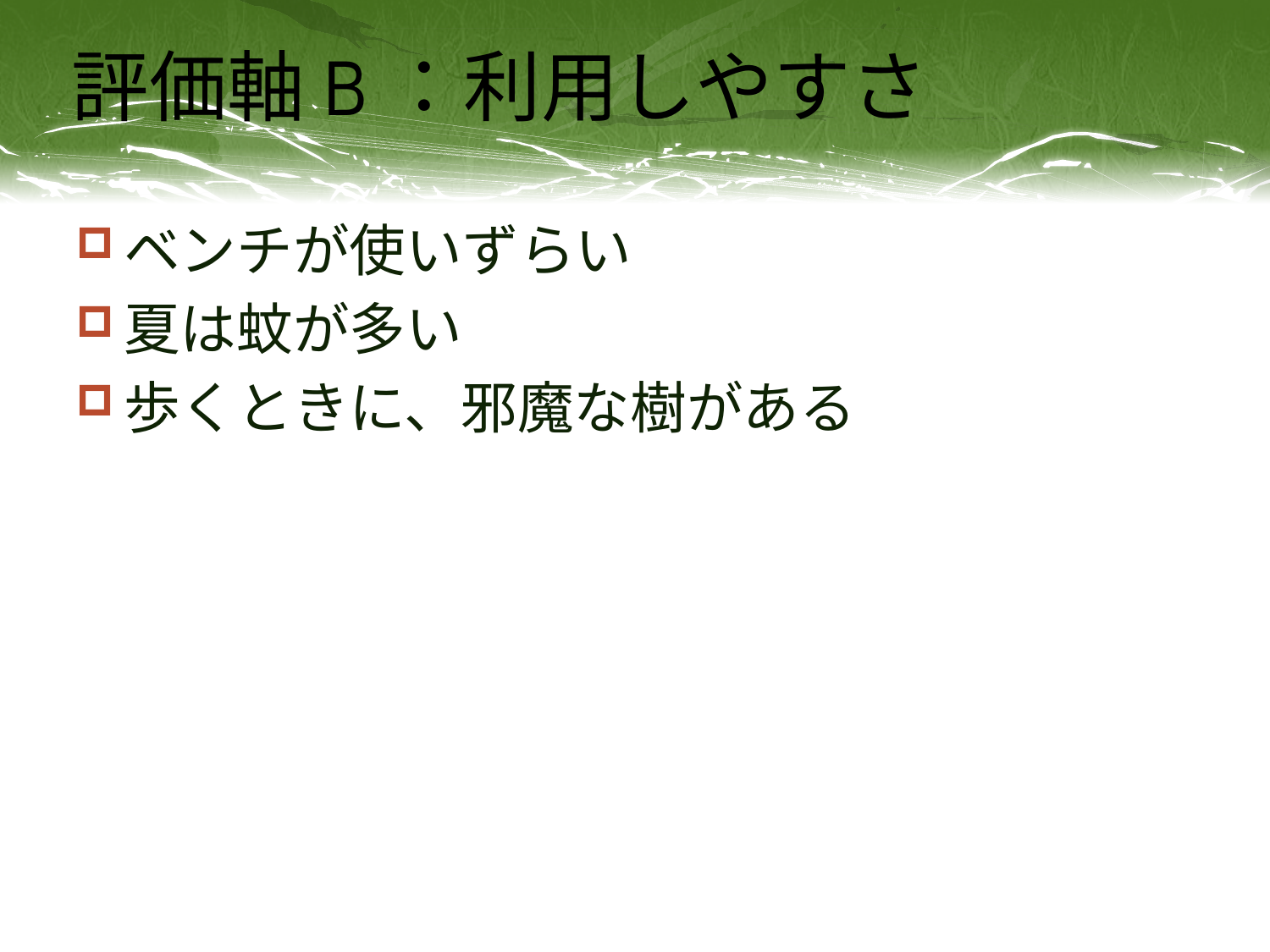

# 評価軸B：利用しやすさ
ベンチが使いずらい
夏は蚊が多い
歩くときに、邪魔な樹がある